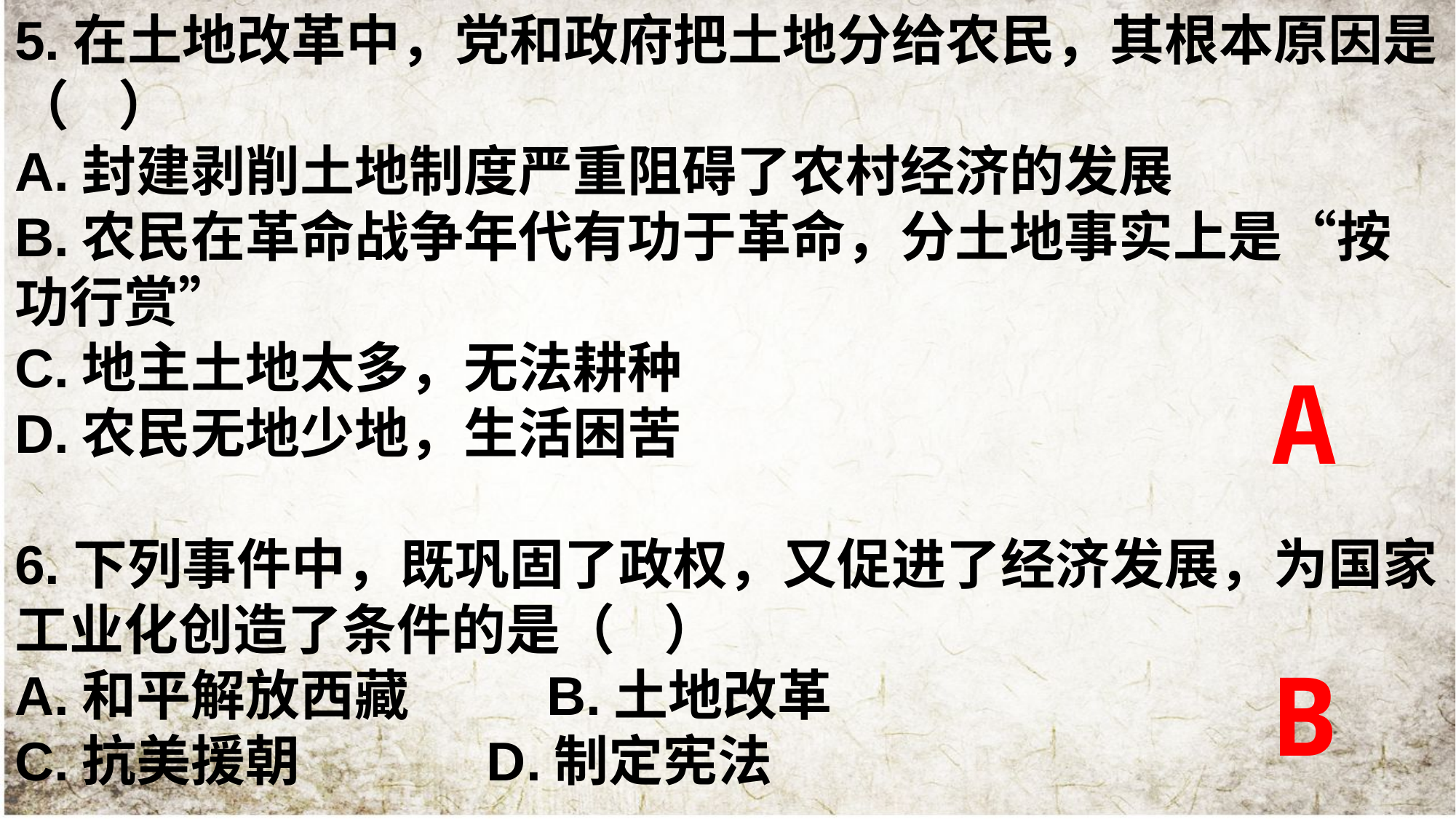

5.在土地改革中，党和政府把土地分给农民，其根本原因是（    ）
A.封建剥削土地制度严重阻碍了农村经济的发展
B.农民在革命战争年代有功于革命，分土地事实上是“按功行赏”
C.地主土地太多，无法耕种
D.农民无地少地，生活困苦

6.下列事件中，既巩固了政权，又促进了经济发展，为国家工业化创造了条件的是（    ）
A.和平解放西藏          B.土地改革
C.抗美援朝              D.制定宪法
A
B